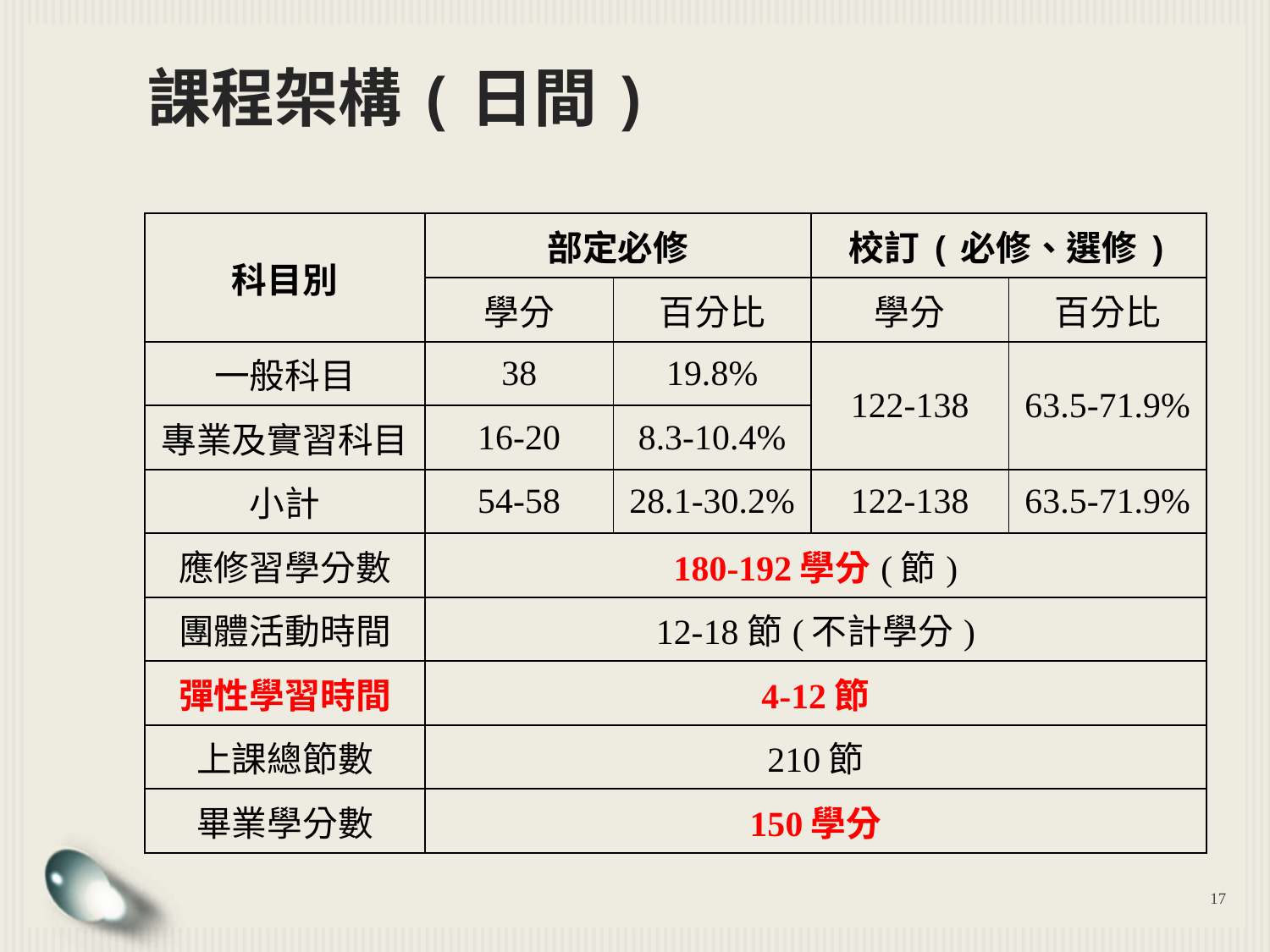

# 課程架構(日間)
| 科目別 | 部定必修 |  | 校訂(必修、選修) |  |
| --- | --- | --- | --- | --- |
|  | 學分 | 百分比 | 學分 | 百分比 |
| 一般科目 | 38 | 19.8% | 122-138 | 63.5-71.9% |
| 專業及實習科目 | 16-20 | 8.3-10.4% |  |  |
| 小計 | 54-58 | 28.1-30.2% | 122-138 | 63.5-71.9% |
| 應修習學分數 | 180-192學分(節) |  |  |  |
| 團體活動時間 | 12-18節(不計學分) |  |  |  |
| 彈性學習時間 | 4-12節 |  |  |  |
| 上課總節數 | 210節 |  |  |  |
| 畢業學分數 | 150學分 |  |  |  |
17